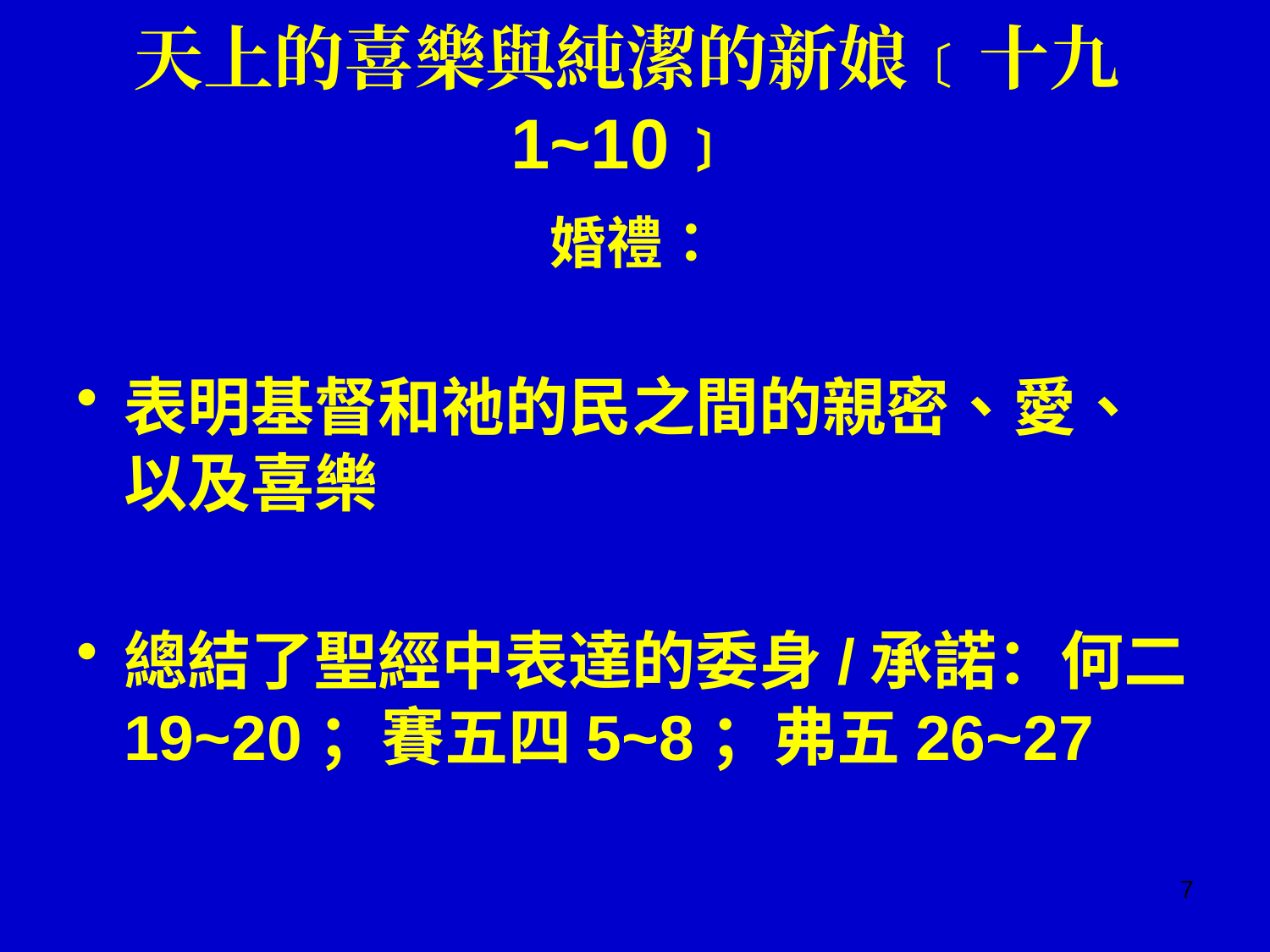

# 天上的喜樂與純潔的新娘﹝十九1~10﹞
婚禮：

表明基督和祂的民之間的親密、愛、以及喜樂

總結了聖經中表達的委身/承諾：何二19~20；賽五四5~8；弗五26~27
7